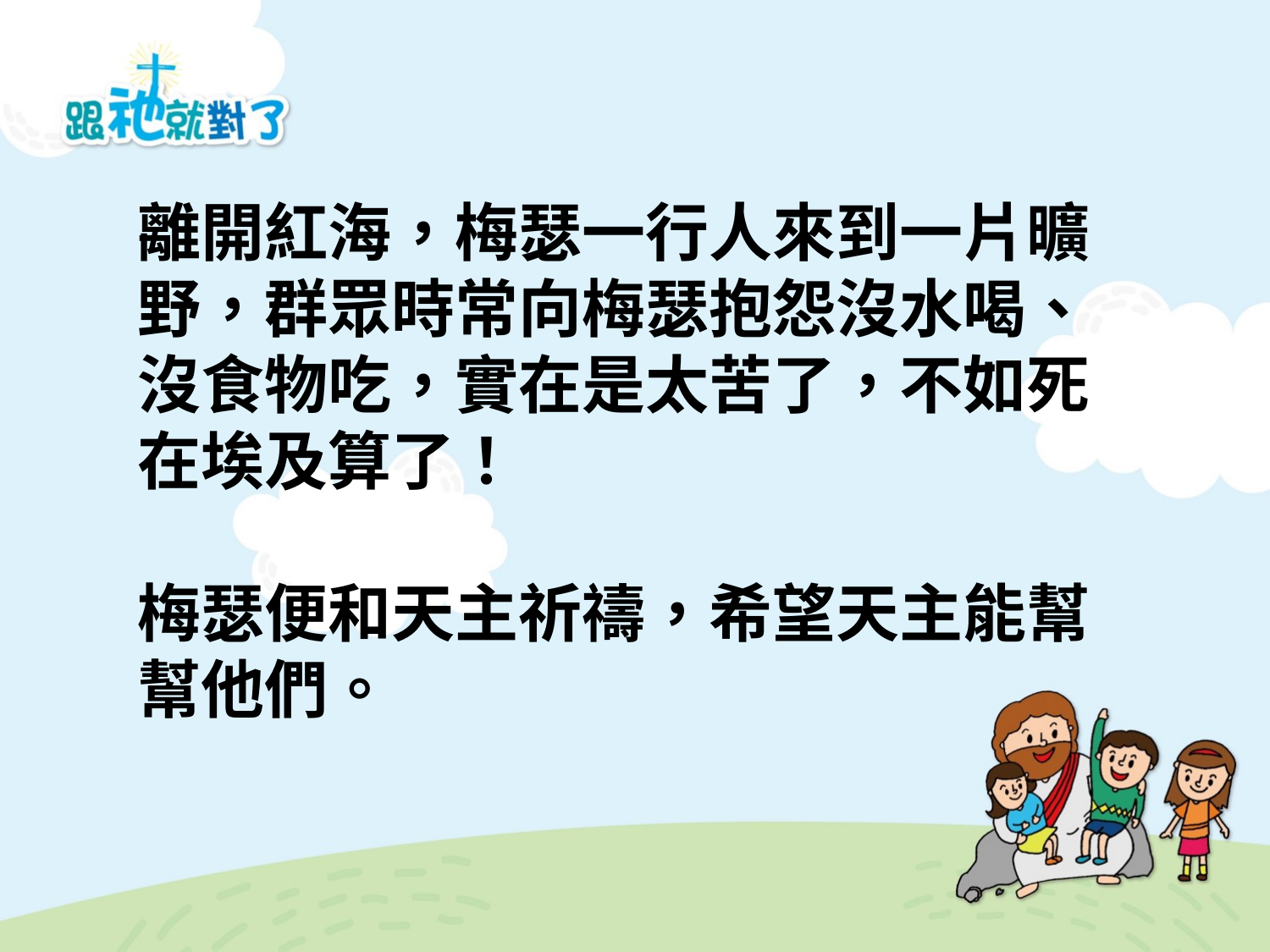

離開紅海，梅瑟一行人來到一片曠野，群眾時常向梅瑟抱怨沒水喝、沒食物吃，實在是太苦了，不如死在埃及算了！

梅瑟便和天主祈禱，希望天主能幫幫他們。